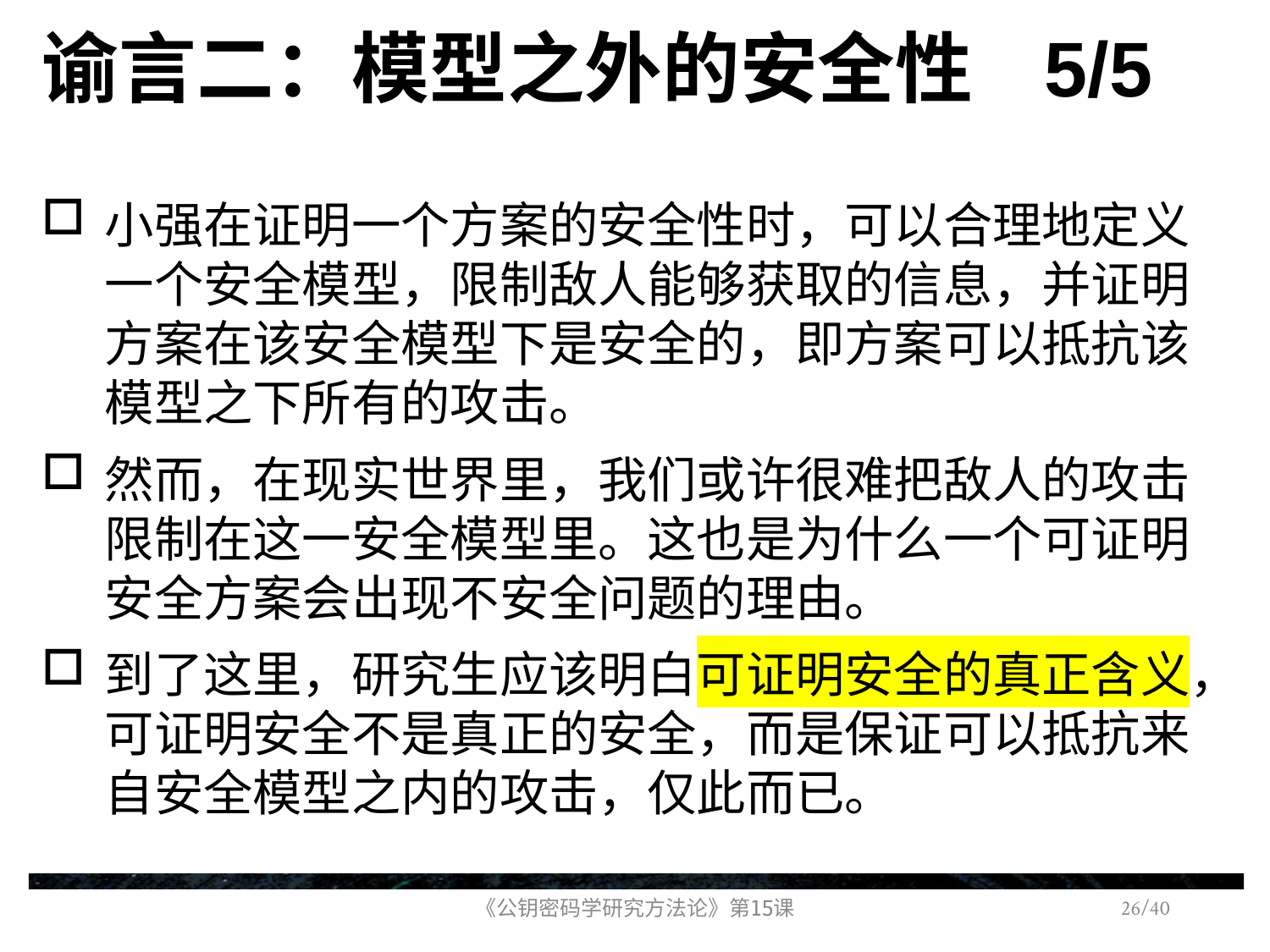

# 谕言二：模型之外的安全性   5/5
小强在证明一个方案的安全性时，可以合理地定义一个安全模型，限制敌人能够获取的信息，并证明方案在该安全模型下是安全的，即方案可以抵抗该模型之下所有的攻击。
然而，在现实世界里，我们或许很难把敌人的攻击限制在这一安全模型里。这也是为什么一个可证明安全方案会出现不安全问题的理由。
到了这里，研究生应该明白可证明安全的真正含义，可证明安全不是真正的安全，而是保证可以抵抗来自安全模型之内的攻击，仅此而已。
《公钥密码学研究方法论》第15课
26/40